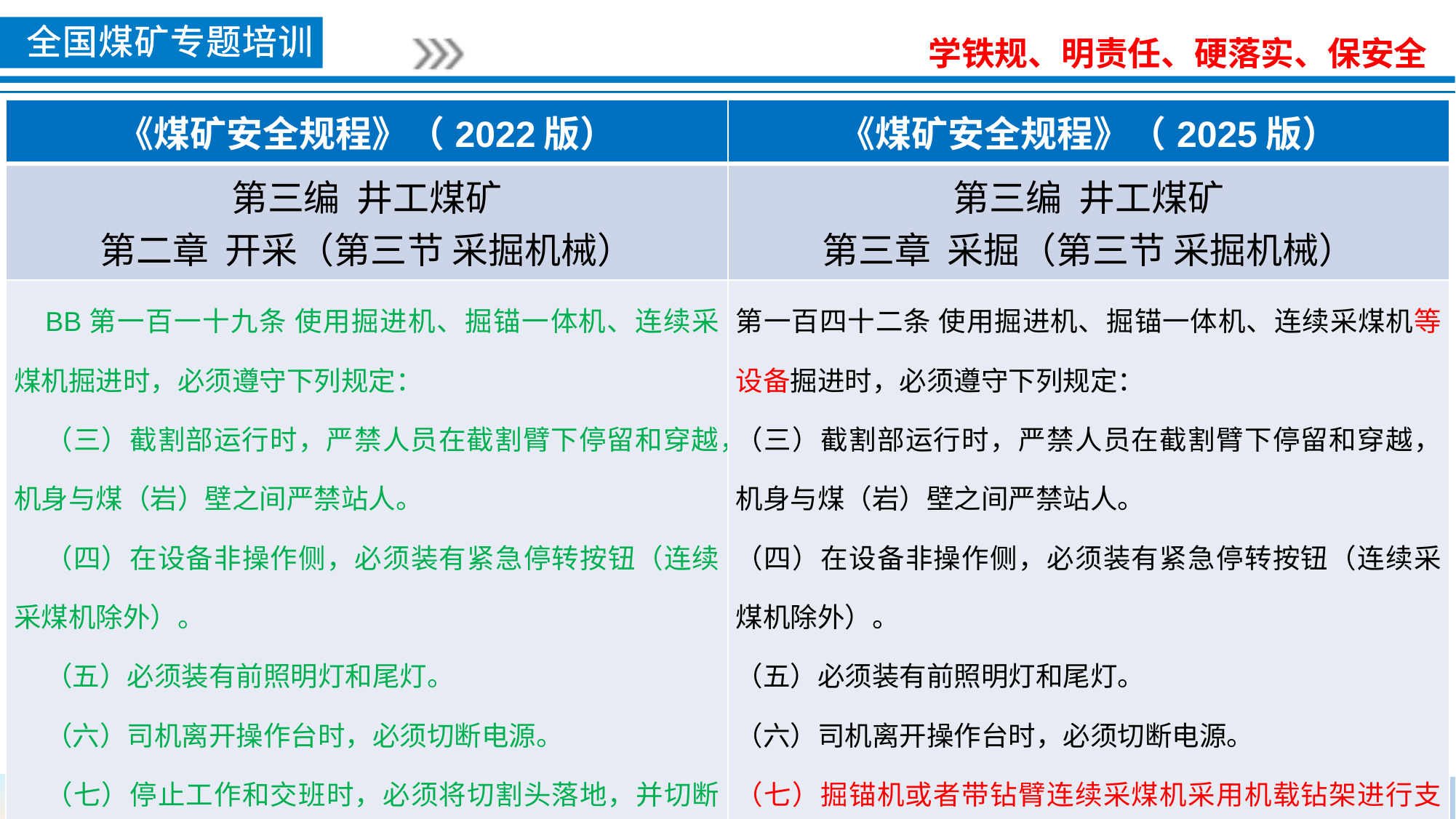

| 《煤矿安全规程》（2022版） | 《煤矿安全规程》（2025版） |
| --- | --- |
| 第三编 井工煤矿 第二章 开采（第三节 采掘机械） | 第三编 井工煤矿 第三章 采掘（第三节 采掘机械） |
| BB第一百一十九条 使用掘进机、掘锚一体机、连续采煤机掘进时，必须遵守下列规定： （三）截割部运行时，严禁人员在截割臂下停留和穿越，机身与煤（岩）壁之间严禁站人。 （四）在设备非操作侧，必须装有紧急停转按钮（连续采煤机除外）。 （五）必须装有前照明灯和尾灯。 （六）司机离开操作台时，必须切断电源。 （七）停止工作和交班时，必须将切割头落地，并切断电源。 | 第一百四十二条 使用掘进机、掘锚一体机、连续采煤机等设备掘进时，必须遵守下列规定： （三）截割部运行时，严禁人员在截割臂下停留和穿越，机身与煤（岩）壁之间严禁站人。 （四）在设备非操作侧，必须装有紧急停转按钮（连续采煤机除外）。 （五）必须装有前照明灯和尾灯。 （六）司机离开操作台时，必须切断电源。 （七）掘锚机或者带钻臂连续采煤机采用机载钻架进行支护作业前，应当将本机的截割部闭锁。 |